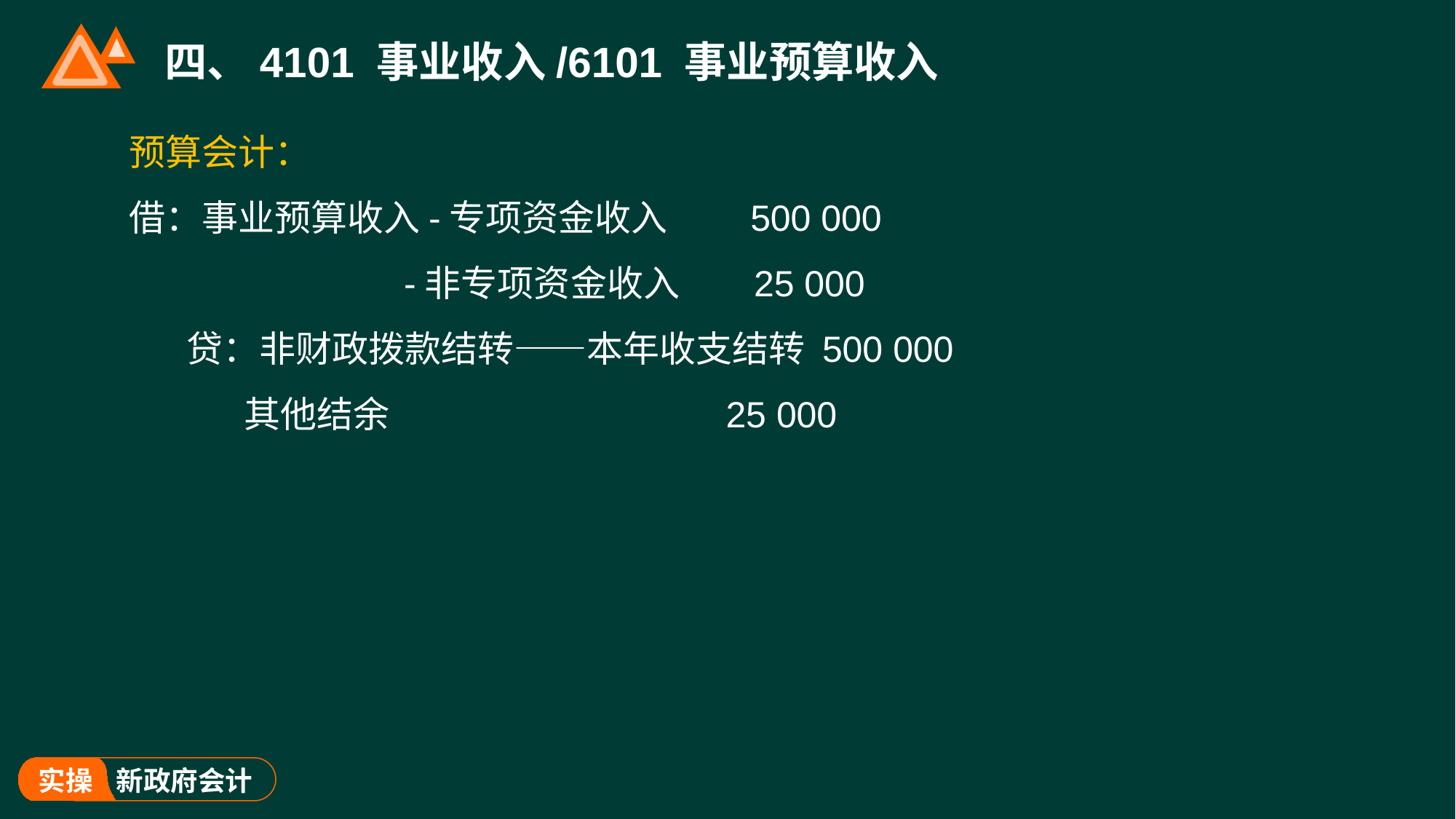

# 四、4101 事业收入/6101 事业预算收入
预算会计：
借：事业预算收入-专项资金收入         500 000
                           -非专项资金收入        25 000
      贷：非财政拨款结转——本年收支结转 500 000
             其他结余                                        25 000